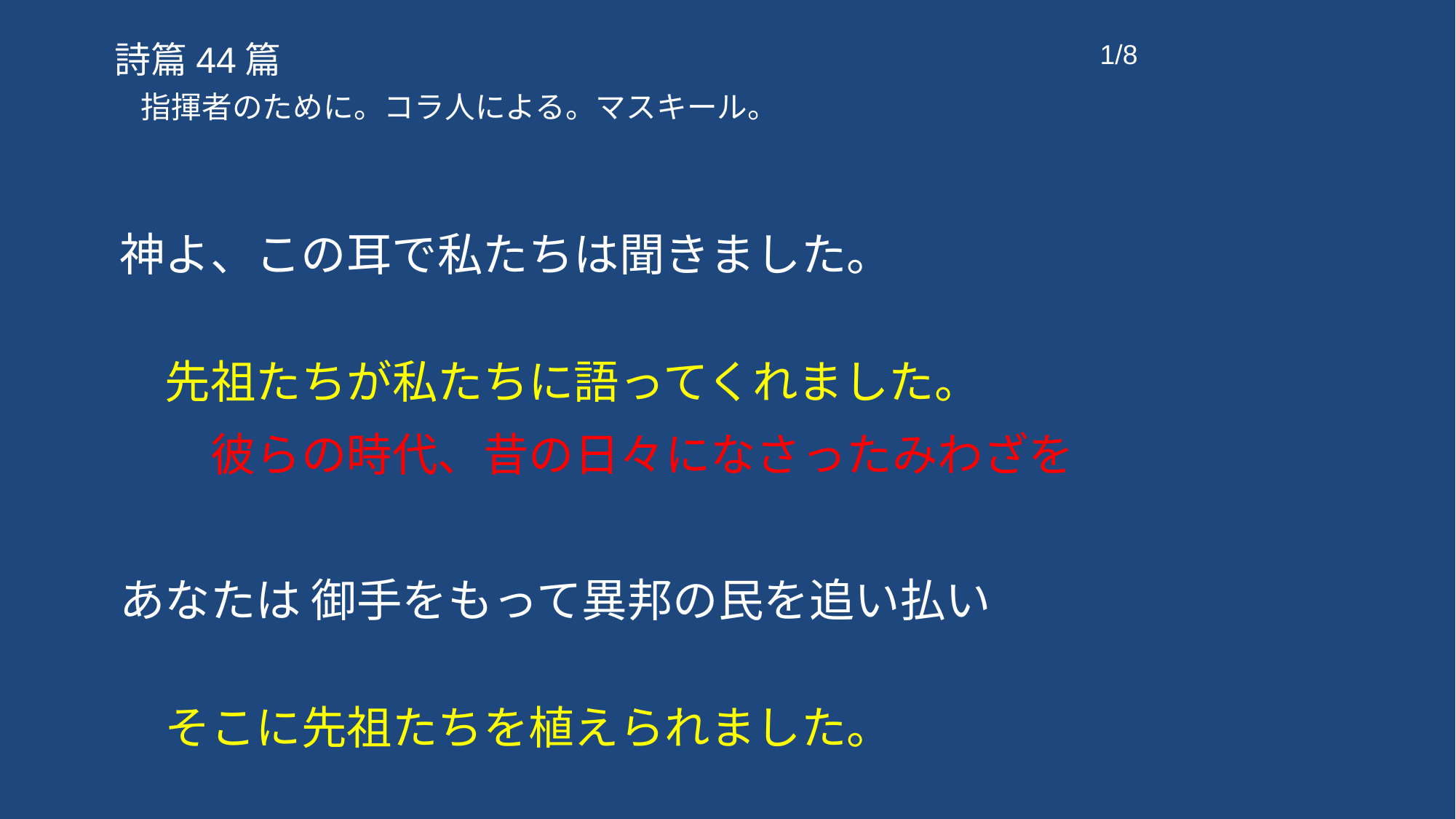

1/8
詩篇44篇
指揮者のために。コラ人による。マスキール。
神よ、この耳で私たちは聞きました。
　先祖たちが私たちに語ってくれました。
　　彼らの時代、昔の日々になさったみわざを
あなたは 御手をもって異邦の民を追い払い
　そこに先祖たちを植えられました。